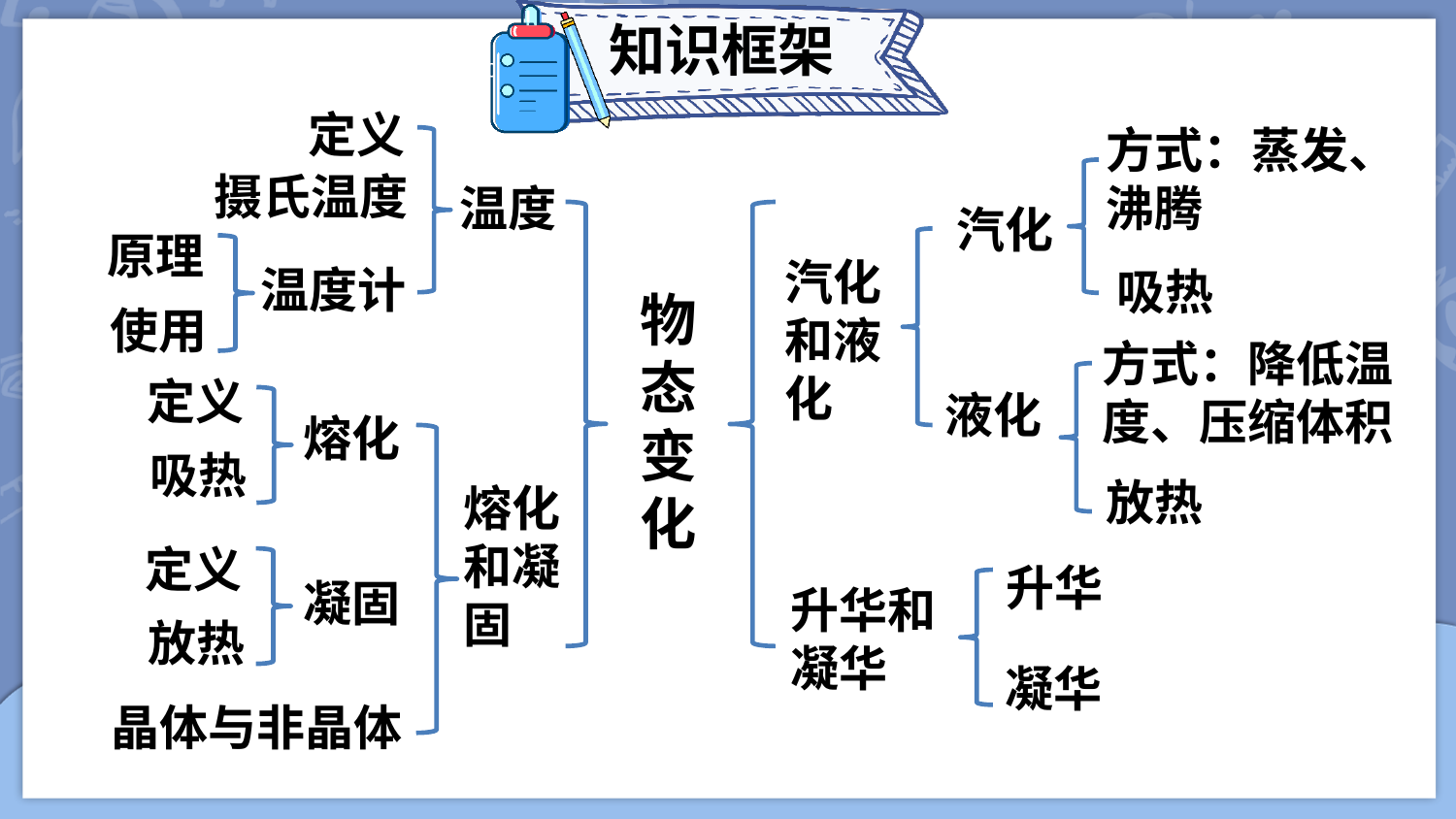

知识框架
定义

摄氏温度
温度
原理

温度计
使用
方式：蒸发、沸腾

汽化
吸热

汽化和液化
物态变化
方式：降低温度、压缩体积

液化
放热
定义

熔化
吸热

熔化和凝固
定义

凝固
放热
升华

升华和凝华
凝华
晶体与非晶体